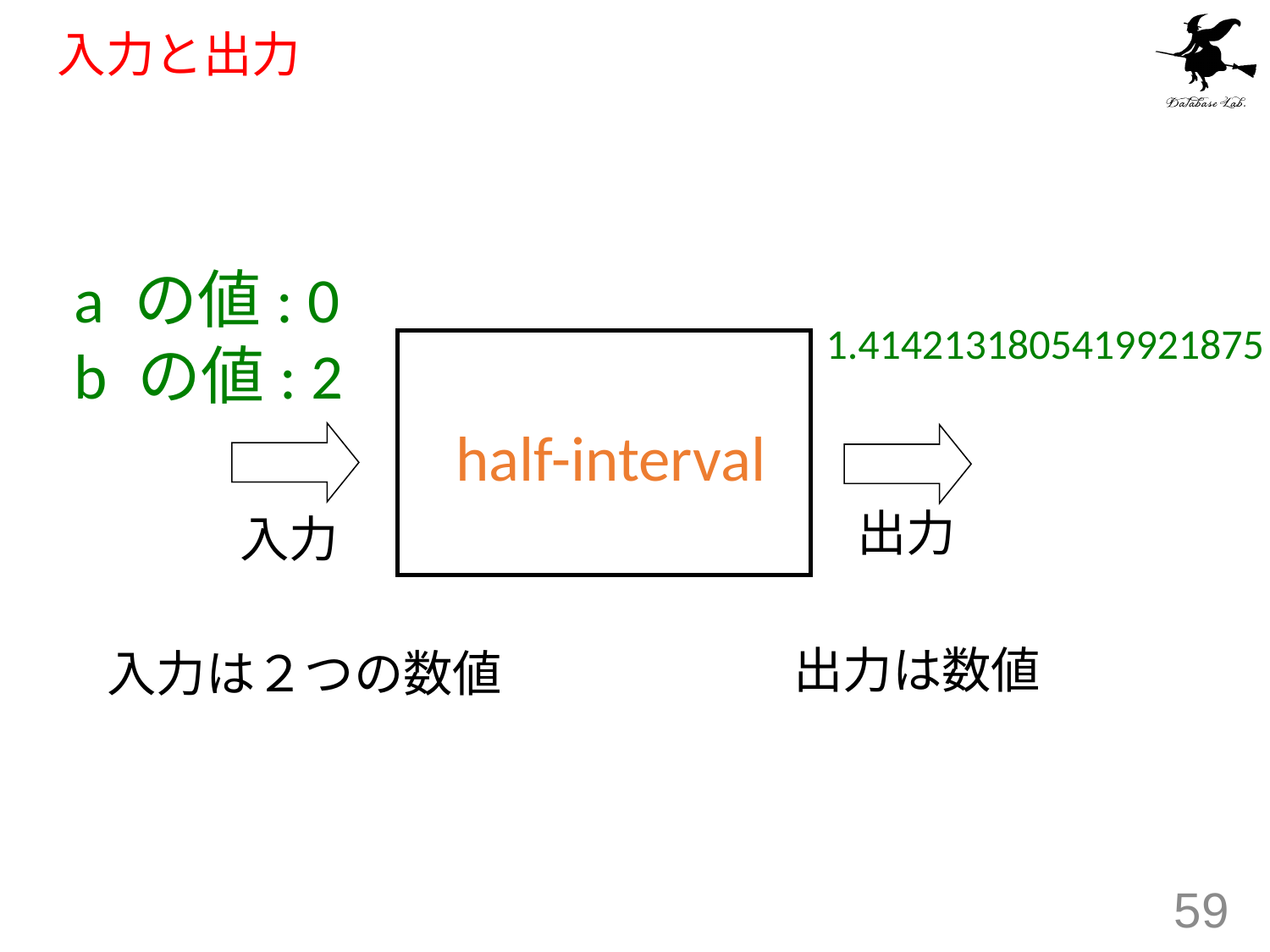

# 入力と出力
a の値: 0
b の値: 2
1.4142131805419921875

half-interval

出力
入力
出力は数値
入力は２つの数値
59